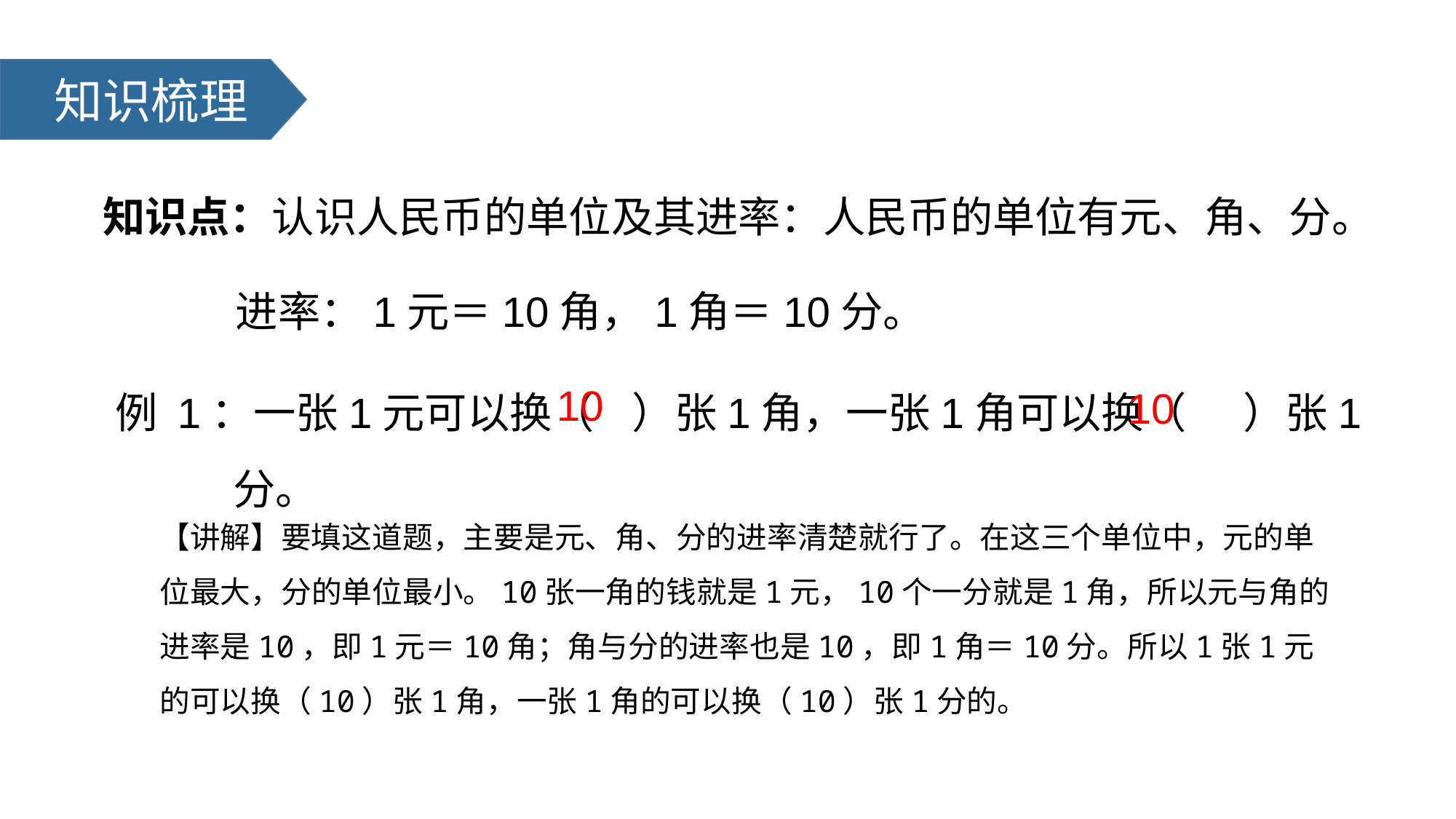

知识梳理
知识点：认识人民币的单位及其进率：人民币的单位有元、角、分。
             进率：1元＝10角，1角＝10分。
例 1：一张1元可以换（    ）张1角，一张1角可以换（      ）张1分。
10
10
【讲解】要填这道题，主要是元、角、分的进率清楚就行了。在这三个单位中，元的单位最大，分的单位最小。10张一角的钱就是1元，10个一分就是1角，所以元与角的进率是10，即1元＝10角；角与分的进率也是10，即1角＝10分。所以1张1元的可以换（10）张1角，一张1角的可以换（10）张1分的。